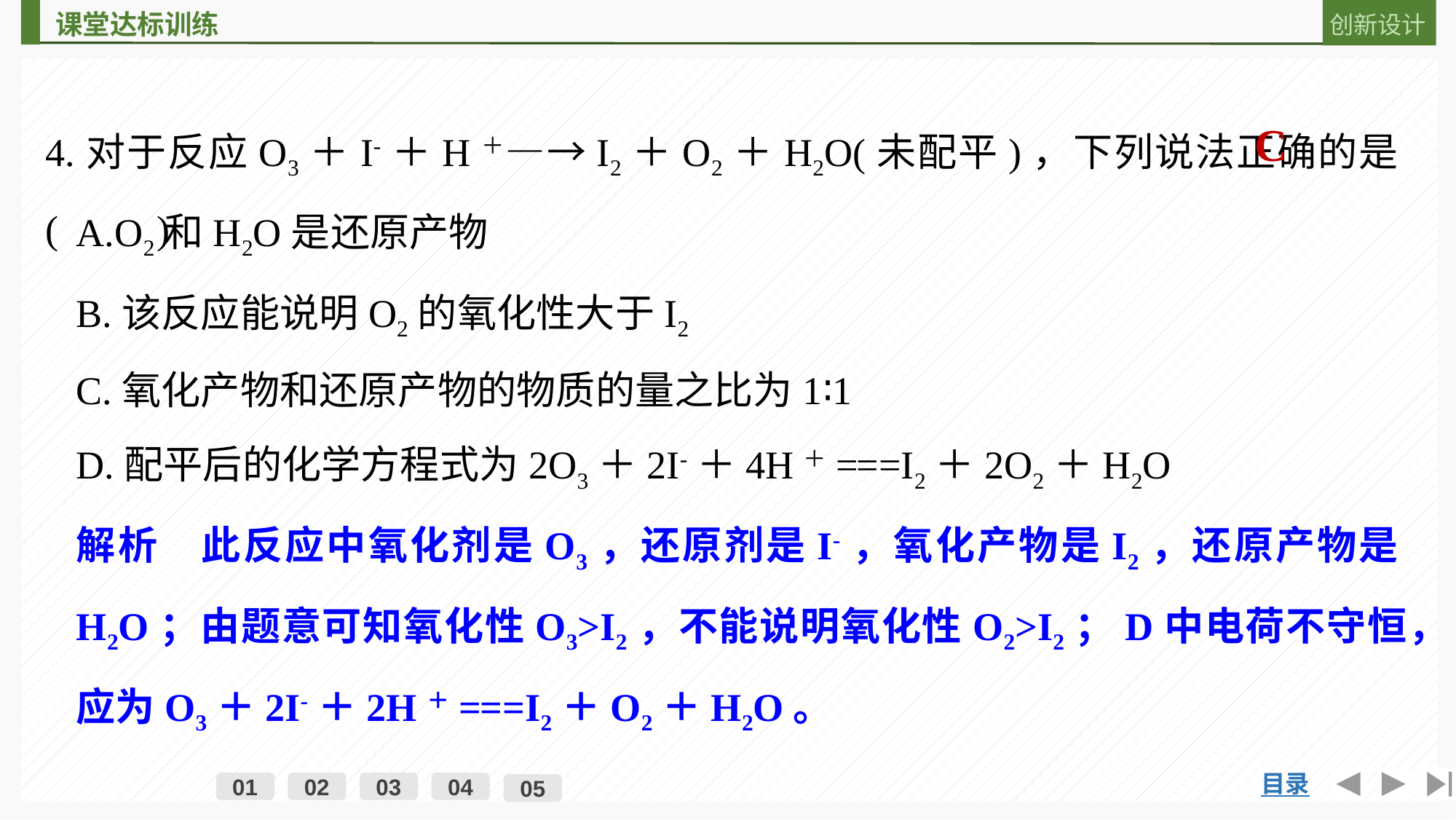

4.对于反应O3＋I-＋H＋―→I2＋O2＋H2O(未配平)，下列说法正确的是(　　)
C
A.O2和H2O是还原产物
B.该反应能说明O2的氧化性大于I2
C.氧化产物和还原产物的物质的量之比为1∶1
D.配平后的化学方程式为2O3＋2I-＋4H＋===I2＋2O2＋H2O
解析　此反应中氧化剂是O3，还原剂是I-，氧化产物是I2，还原产物是H2O；由题意可知氧化性O3>I2，不能说明氧化性O2>I2；D中电荷不守恒，应为O3＋2I-＋2H＋===I2＋O2＋H2O。